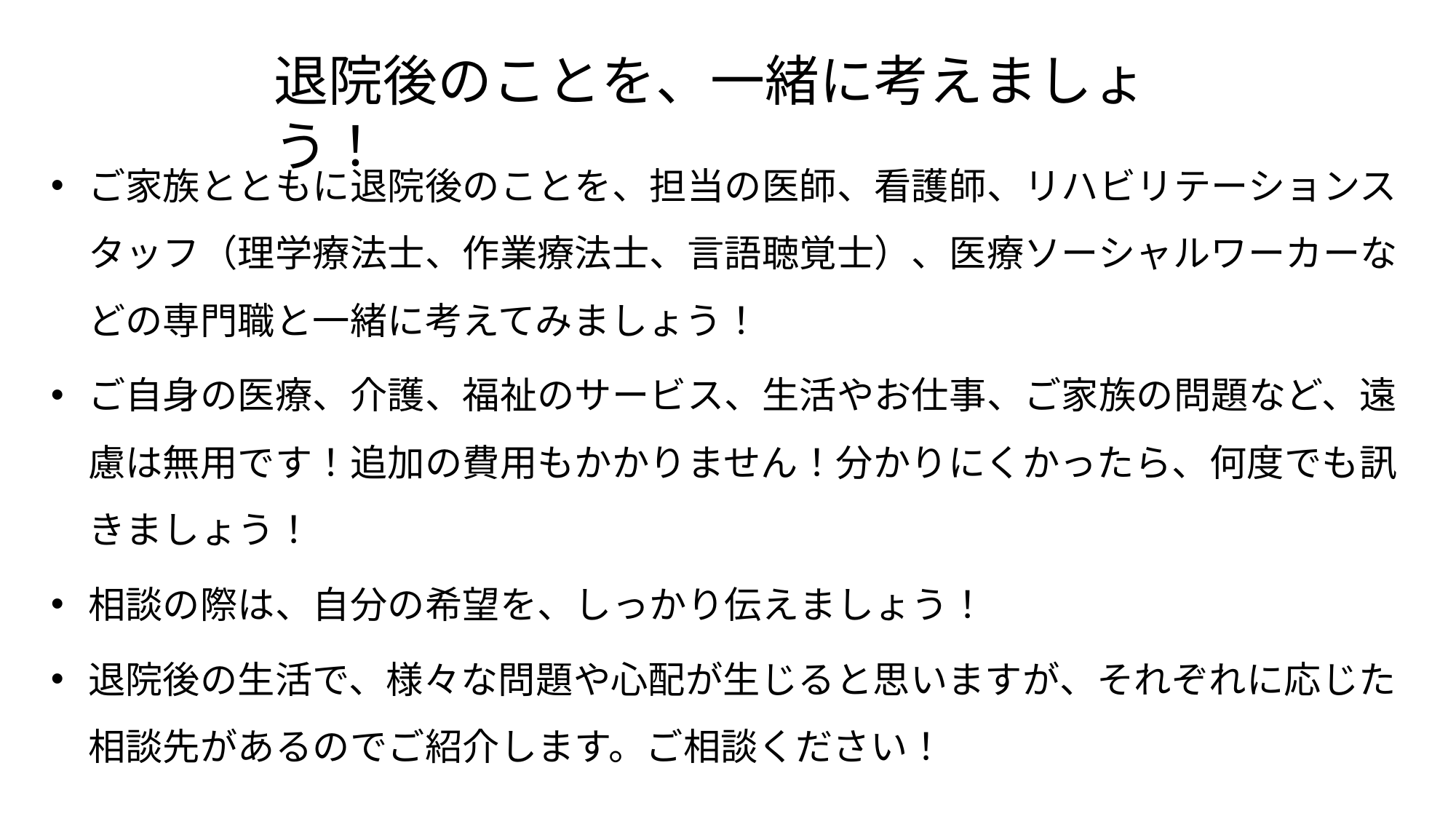

退院後のことを、一緒に考えましょう！
ご家族とともに退院後のことを、担当の医師、看護師、リハビリテーションスタッフ（理学療法士、作業療法士、言語聴覚士）、医療ソーシャルワーカーなどの専門職と一緒に考えてみましょう！
ご自身の医療、介護、福祉のサービス、生活やお仕事、ご家族の問題など、遠慮は無用です！追加の費用もかかりません！分かりにくかったら、何度でも訊きましょう！
相談の際は、自分の希望を、しっかり伝えましょう！
退院後の生活で、様々な問題や心配が生じると思いますが、それぞれに応じた相談先があるのでご紹介します。ご相談ください！